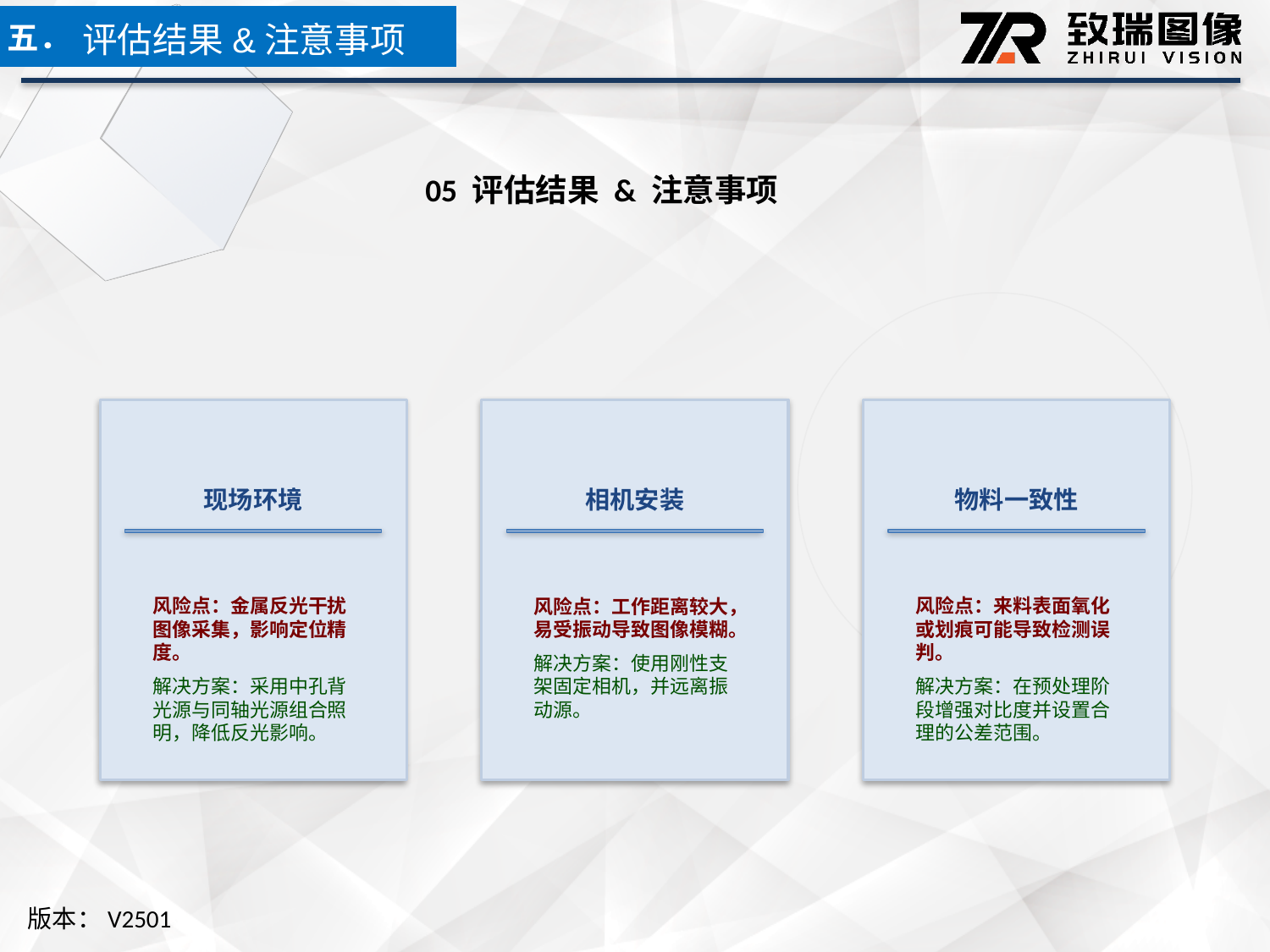

五．
评估结果&注意事项

05 评估结果 & 注意事项

现场环境

相机安装

物料一致性

风险点：金属反光干扰图像采集，影响定位精度。
解决方案：采用中孔背光源与同轴光源组合照明，降低反光影响。

风险点：工作距离较大，易受振动导致图像模糊。
解决方案：使用刚性支架固定相机，并远离振动源。

风险点：来料表面氧化或划痕可能导致检测误判。
解决方案：在预处理阶段增强对比度并设置合理的公差范围。